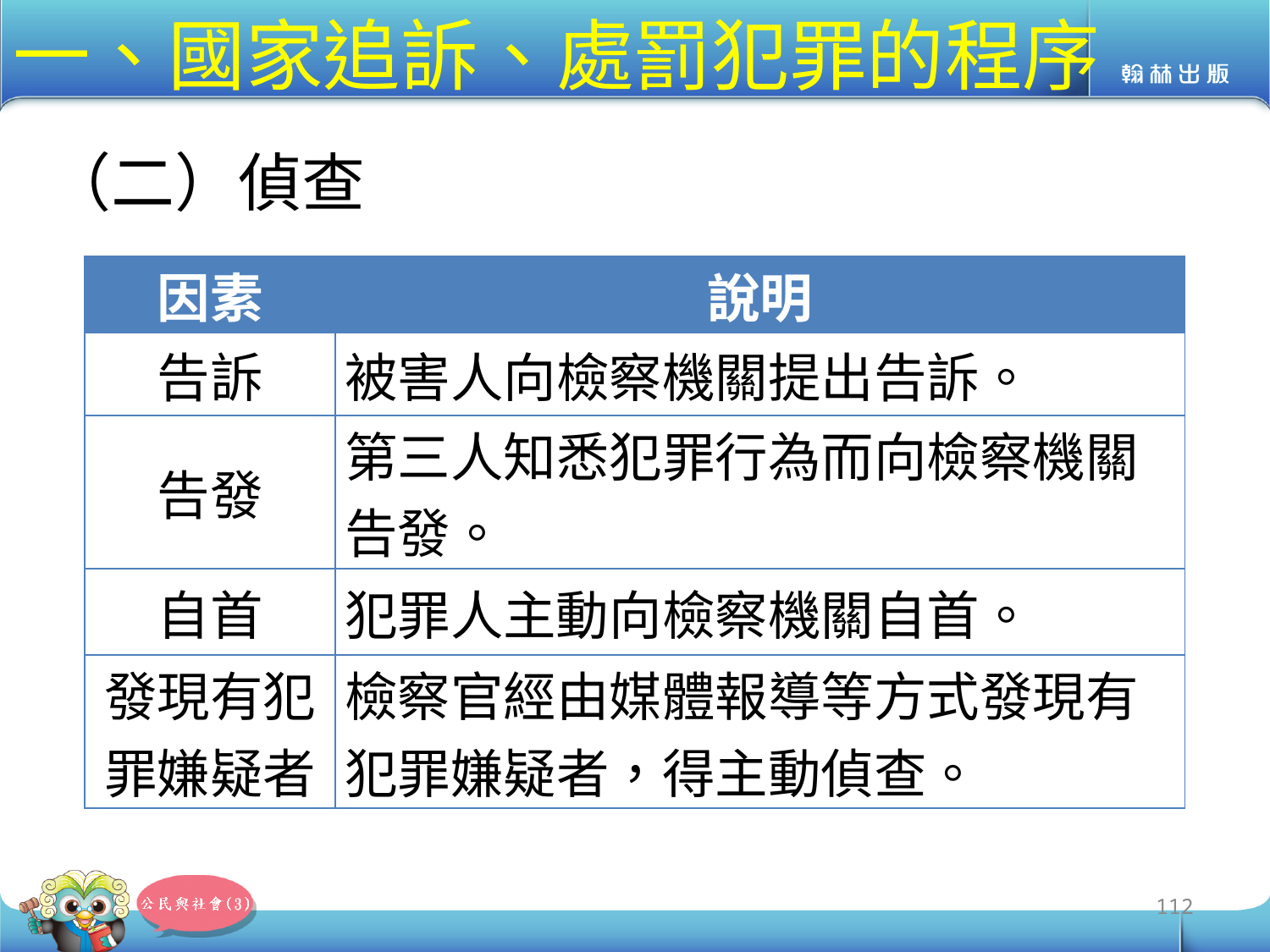

# 一、國家追訴、處罰犯罪的程序
（二）偵查
| 因素 | 說明 |
| --- | --- |
| 告訴 | 被害人向檢察機關提出告訴。 |
| 告發 | 第三人知悉犯罪行為而向檢察機關告發。 |
| 自首 | 犯罪人主動向檢察機關自首。 |
| 發現有犯罪嫌疑者 | 檢察官經由媒體報導等方式發現有犯罪嫌疑者，得主動偵查。 |
112